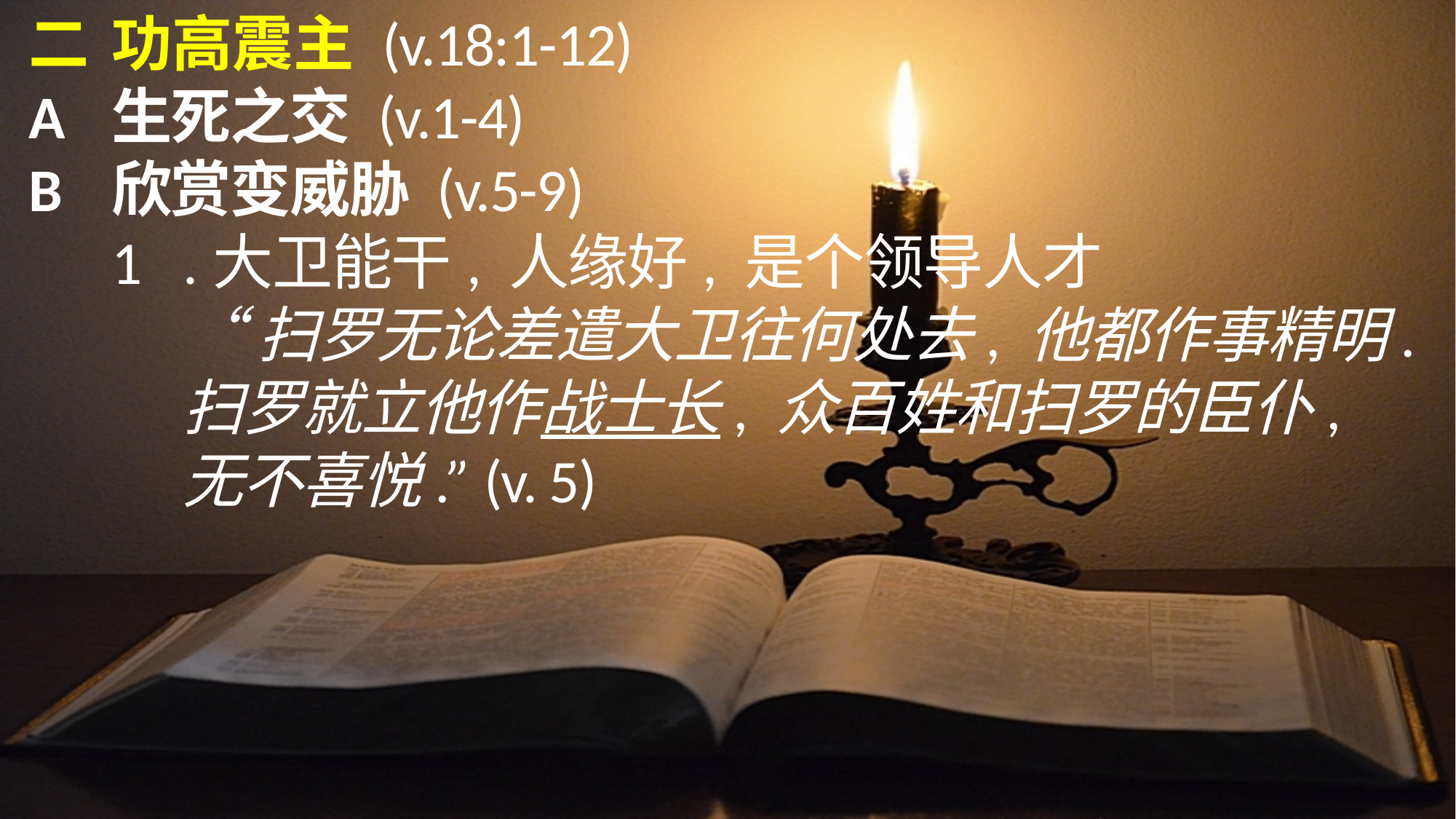

二	功高震主 (v.18:1-12)
A	生死之交 (v.1-4)
B	欣赏变威胁 (v.5-9)
	1	.	大卫能干, 人缘好, 是个领导人才
			“扫罗无论差遣大卫往何处去, 他都作事精明.
			扫罗就立他作战士长, 众百姓和扫罗的臣仆,
			无不喜悦.” (v. 5)